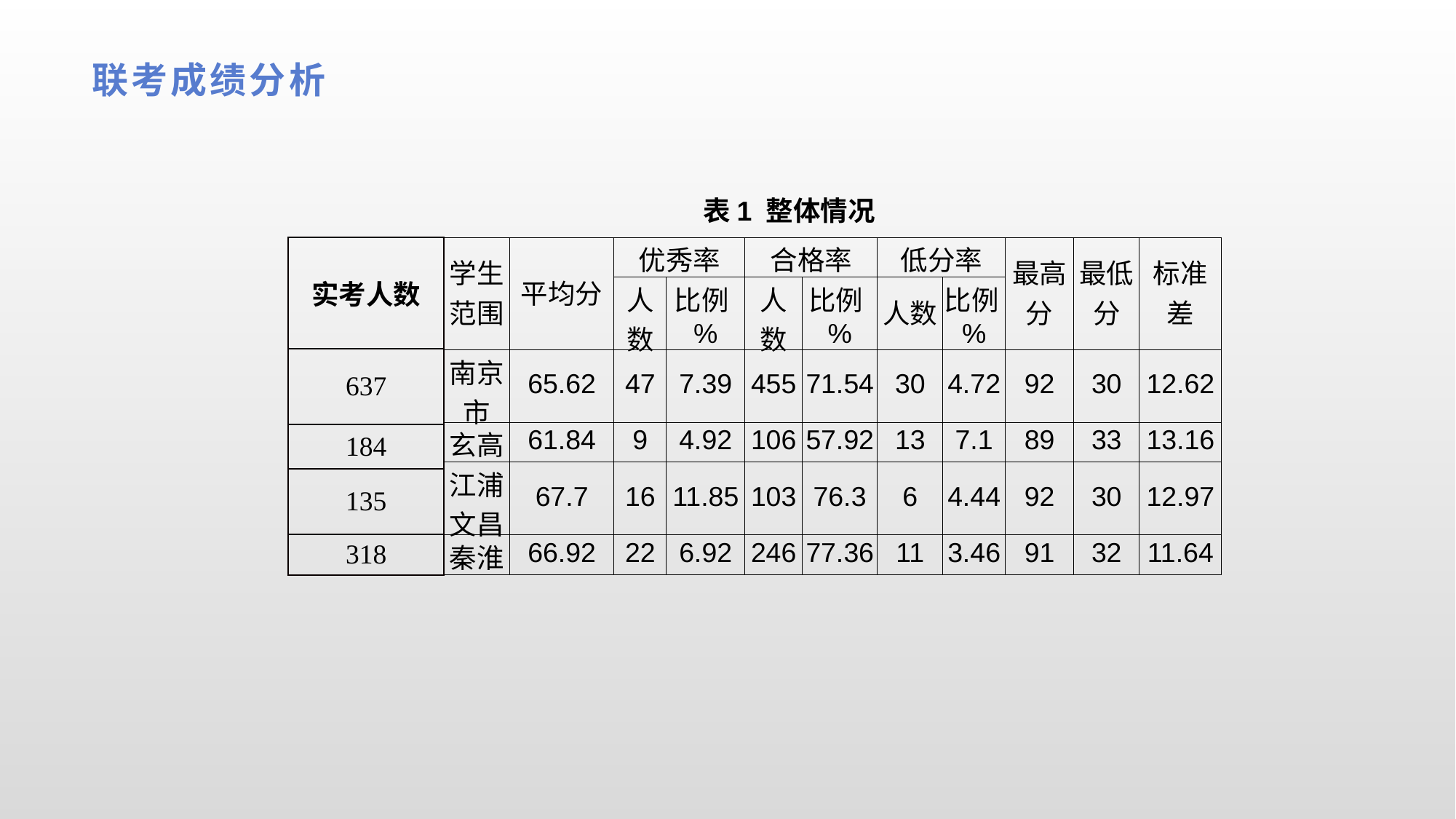

表1 学校成绩对比
联考成绩分析
      表1 整体情况
| 实考人数 |
| --- |
| 637 |
| 184 |
| 135 |
| 318 |
| 学生范围 | 平均分 | 优秀率 |  | 合格率 |  | 低分率 |  | 最高分 | 最低分 | 标准差 |
| --- | --- | --- | --- | --- | --- | --- | --- | --- | --- | --- |
|  |  | 人数 | 比例% | 人数 | 比例% | 人数 | 比例% |  |  |  |
| 南京市 | 65.62 | 47 | 7.39 | 455 | 71.54 | 30 | 4.72 | 92 | 30 | 12.62 |
| 玄高 | 61.84 | 9 | 4.92 | 106 | 57.92 | 13 | 7.1 | 89 | 33 | 13.16 |
| 江浦文昌 | 67.7 | 16 | 11.85 | 103 | 76.3 | 6 | 4.44 | 92 | 30 | 12.97 |
| 秦淮 | 66.92 | 22 | 6.92 | 246 | 77.36 | 11 | 3.46 | 91 | 32 | 11.64 |